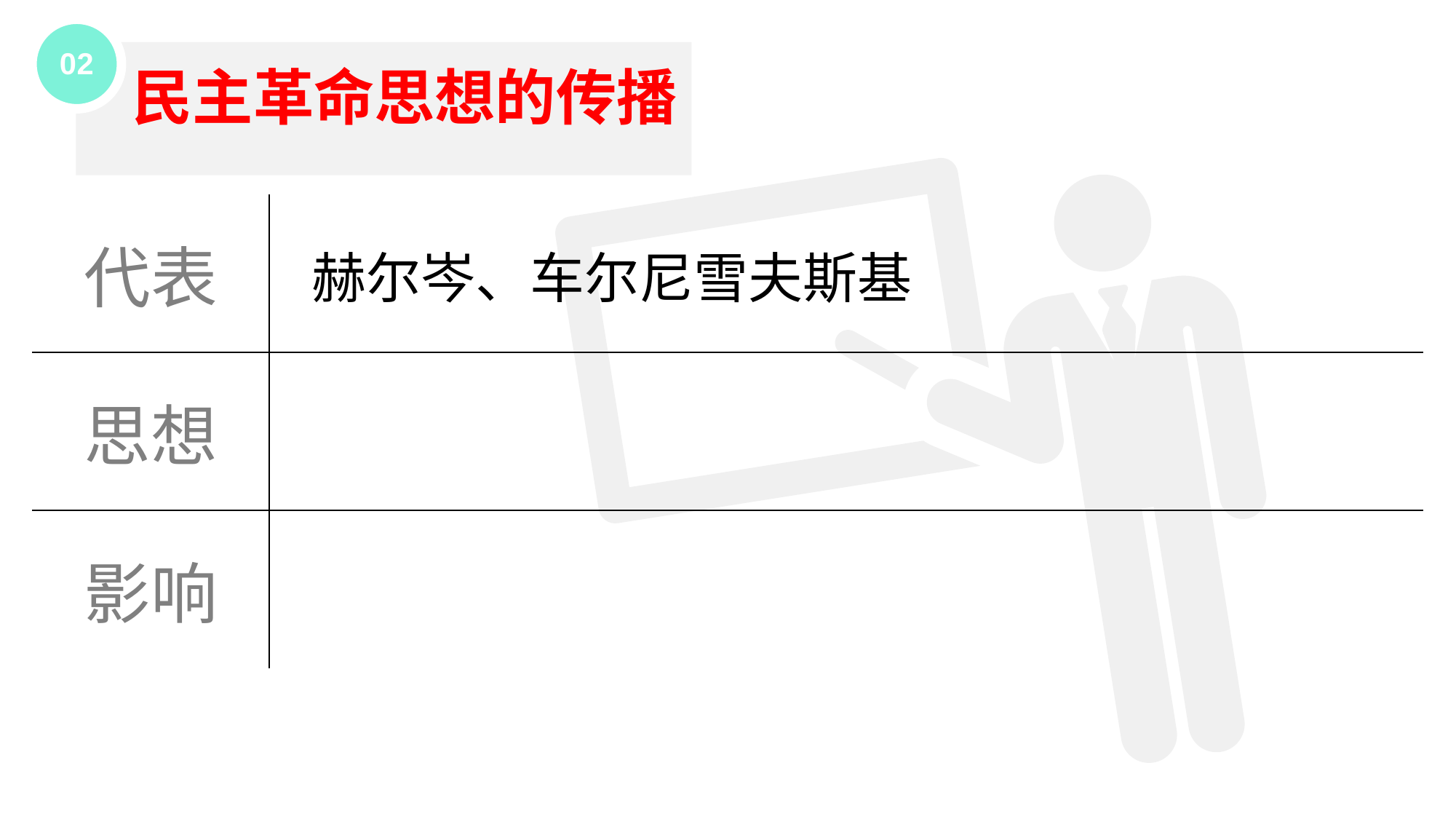

0 2

民主革命思想的传播

| 代表 |  |
| --- | --- |
| 思想 |  |
| 影响 |  |
赫尔岑、车尔尼雪夫斯基